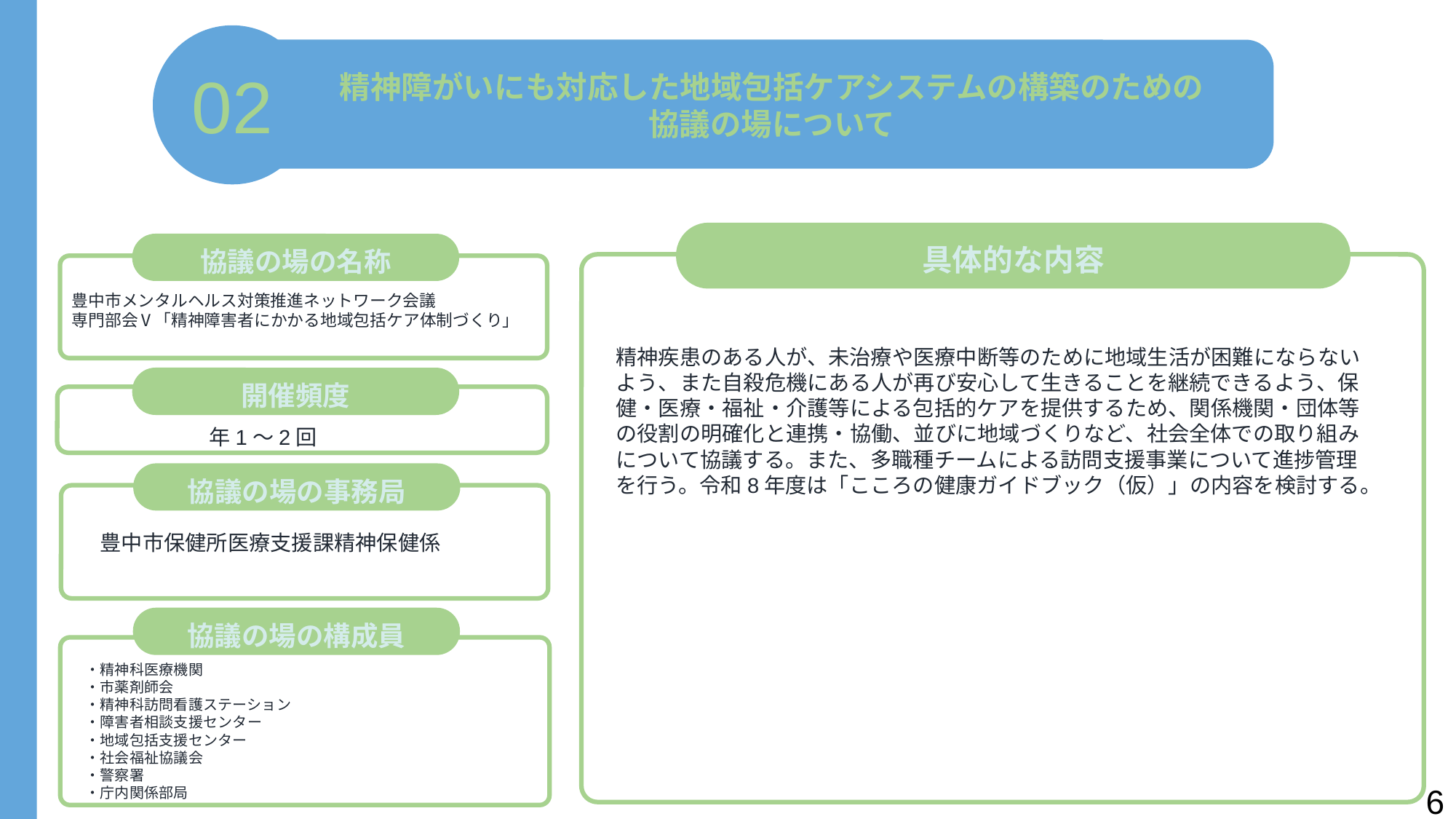

02

精神障がいにも対応した地域包括ケアシステムの構築のための
協議の場について
具体的な内容
協議の場の名称

豊中市メンタルヘルス対策推進ネットワーク会議
専門部会Ⅴ「精神障害者にかかる地域包括ケア体制づくり」

精神疾患のある人が、未治療や医療中断等のために地域生活が困難にならないよう、また自殺危機にある人が再び安心して生きることを継続できるよう、保健・医療・福祉・介護等による包括的ケアを提供するため、関係機関・団体等の役割の明確化と連携・協働、並びに地域づくりなど、社会全体での取り組みについて協議する。また、多職種チームによる訪問支援事業について進捗管理を行う。令和8年度は「こころの健康ガイドブック（仮）」の内容を検討する。
開催頻度

年1～2回
協議の場の事務局

豊中市保健所医療支援課精神保健係

協議の場の構成員

・精神科医療機関
・市薬剤師会
・精神科訪問看護ステーション
・障害者相談支援センター
・地域包括支援センター
・社会福祉協議会
・警察署
・庁内関係部局